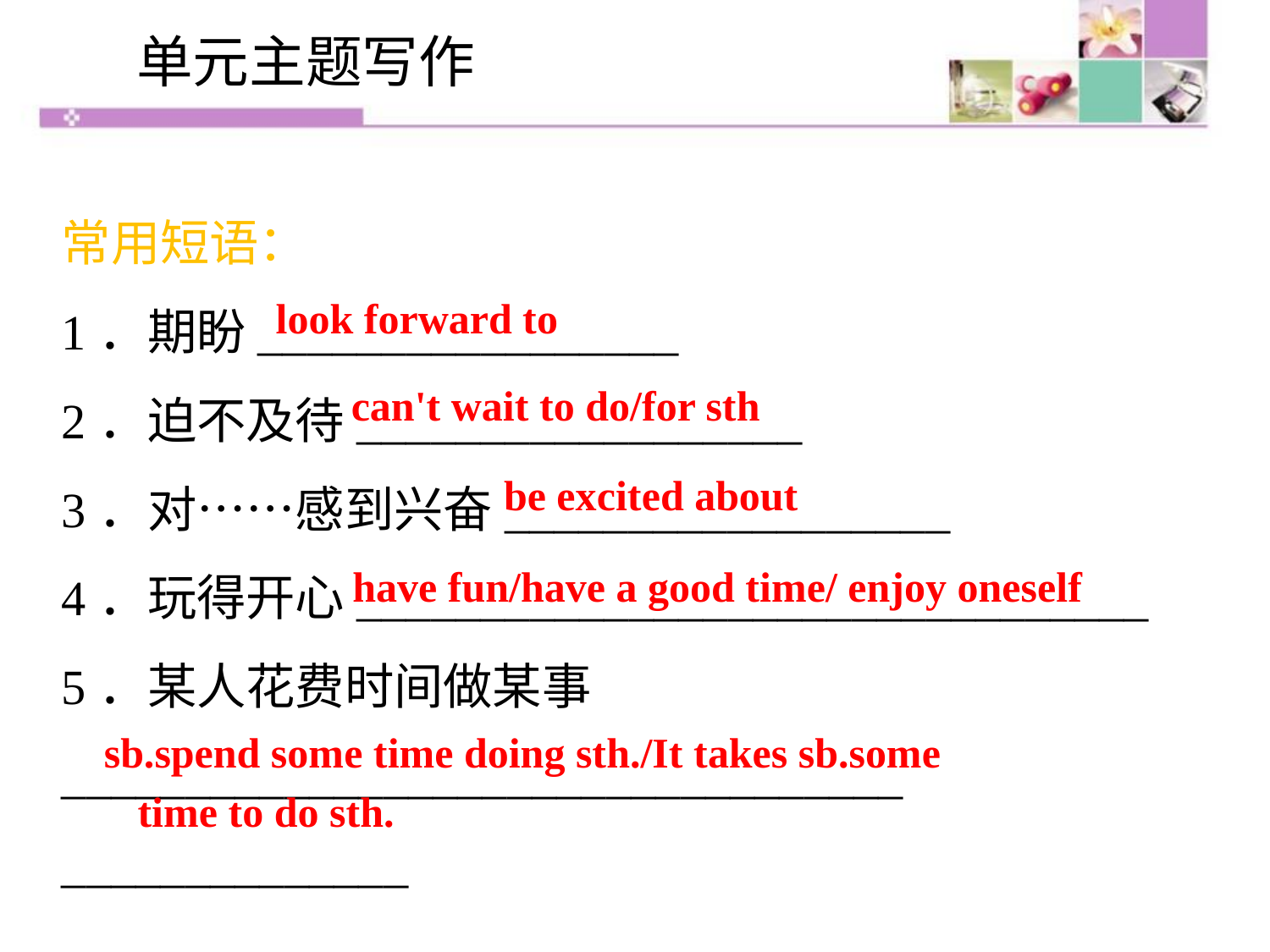

单元主题写作
常用短语：
1．期盼_________________
2．迫不及待__________________
3．对……感到兴奋__________________
4．玩得开心________________________________
5．某人花费时间做某事__________________________________
______________
look forward to
can't wait to do/for sth
be excited about
have fun/have a good time/ enjoy oneself
sb.spend some time doing sth./It takes sb.some
time to do sth.